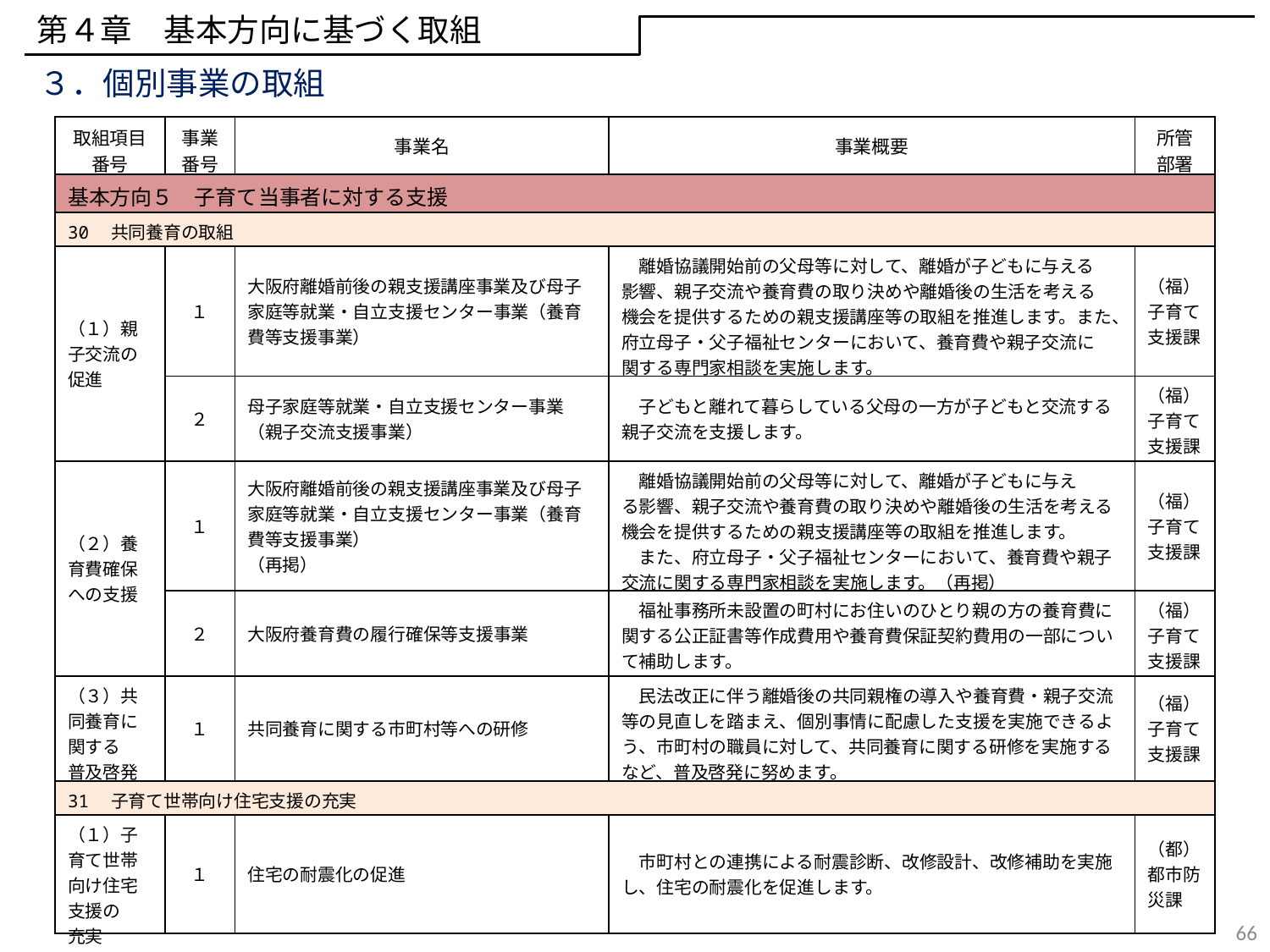

第４章　基本方向に基づく取組
３．個別事業の取組
| 取組項目 番号 | 事業 番号 | 事業名 | 事業概要 | 所管 部署 |
| --- | --- | --- | --- | --- |
| 基本方向５　子育て当事者に対する支援 |  |  |  |  |
| 30　共同養育の取組 |  |  |  |  |
| （１）親子交流の促進 | １ | 大阪府離婚前後の親支援講座事業及び母子家庭等就業・自立支援センター事業（養育費等支援事業） | 離婚協議開始前の父母等に対して、離婚が子どもに与える 影響、親子交流や養育費の取り決めや離婚後の生活を考える 機会を提供するための親支援講座等の取組を推進します。また、府立母子・父子福祉センターにおいて、養育費や親子交流に 関する専門家相談を実施します。 | （福）子育て支援課 |
|  | ２ | 母子家庭等就業・自立支援センター事業 （親子交流支援事業） | 子どもと離れて暮らしている父母の一方が子どもと交流する親子交流を支援します。 | （福）子育て支援課 |
| （２）養育費確保への支援 | １ | 大阪府離婚前後の親支援講座事業及び母子家庭等就業・自立支援センター事業（養育費等支援事業） （再掲） | 離婚協議開始前の父母等に対して、離婚が子どもに与え る影響、親子交流や養育費の取り決めや離婚後の生活を考える機会を提供するための親支援講座等の取組を推進します。 　また、府立母子・父子福祉センターにおいて、養育費や親子交流に関する専門家相談を実施します。（再掲） | （福）子育て支援課 |
|  | ２ | 大阪府養育費の履行確保等支援事業 | 福祉事務所未設置の町村にお住いのひとり親の方の養育費に関する公正証書等作成費用や養育費保証契約費用の一部について補助します。 | （福）子育て支援課 |
| （３）共同養育に関する 普及啓発 | １ | 共同養育に関する市町村等への研修 | 民法改正に伴う離婚後の共同親権の導入や養育費・親子交流等の見直しを踏まえ、個別事情に配慮した支援を実施できるよう、市町村の職員に対して、共同養育に関する研修を実施するなど、普及啓発に努めます。 | （福）子育て支援課 |
| 31　子育て世帯向け住宅支援の充実 | 12 |  |  |  |
| （１）子育て世帯向け住宅支援の 充実 | １ | 住宅の耐震化の促進 | 市町村との連携による耐震診断、改修設計、改修補助を実施し、住宅の耐震化を促進します。 | （都）都市防災課 |
66